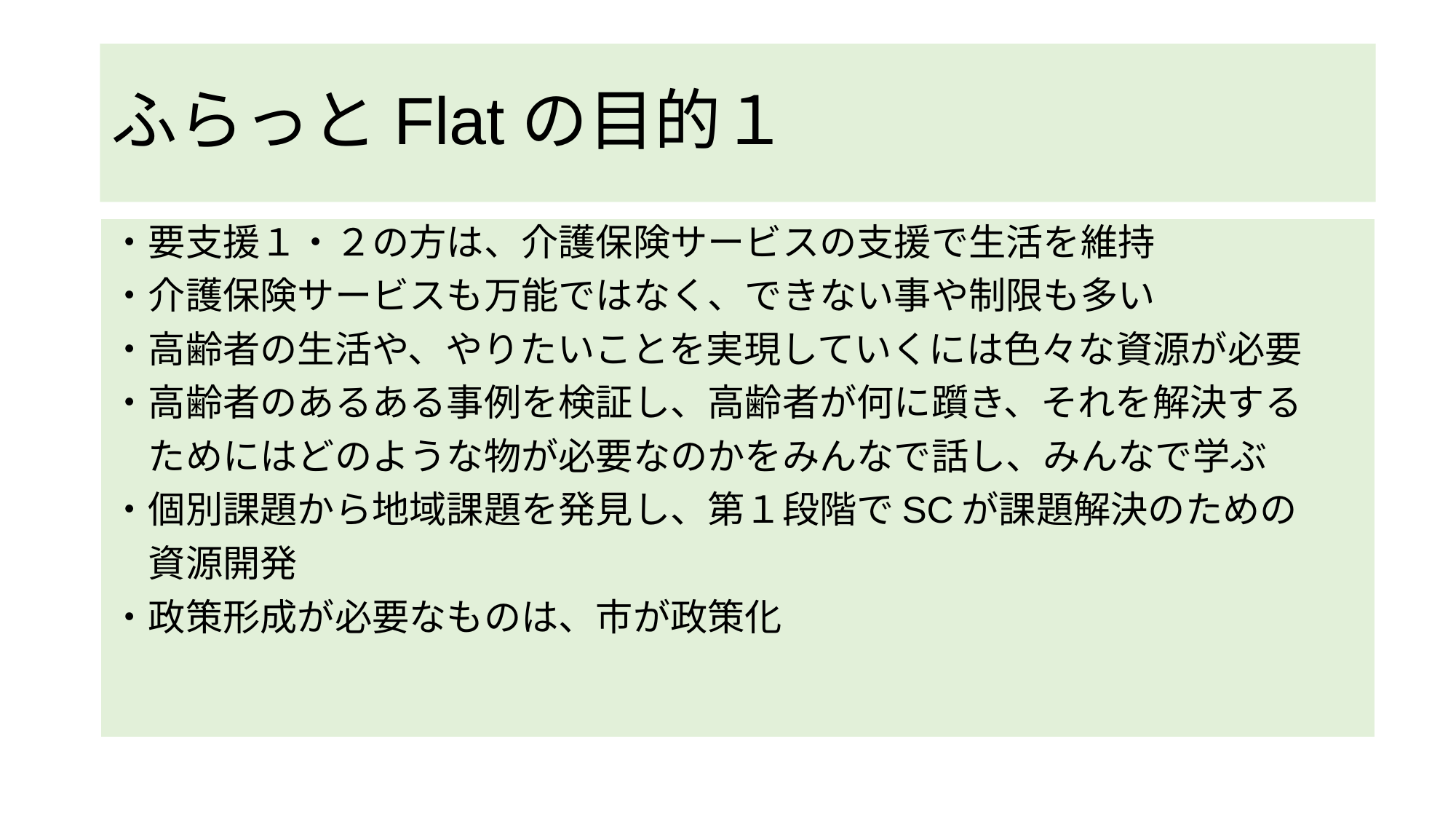

# ふらっとFlatの目的１
・要支援１・２の方は、介護保険サービスの支援で生活を維持
・介護保険サービスも万能ではなく、できない事や制限も多い
・高齢者の生活や、やりたいことを実現していくには色々な資源が必要
・高齢者のあるある事例を検証し、高齢者が何に躓き、それを解決する
　ためにはどのような物が必要なのかをみんなで話し、みんなで学ぶ
・個別課題から地域課題を発見し、第１段階でSCが課題解決のための
　資源開発
・政策形成が必要なものは、市が政策化